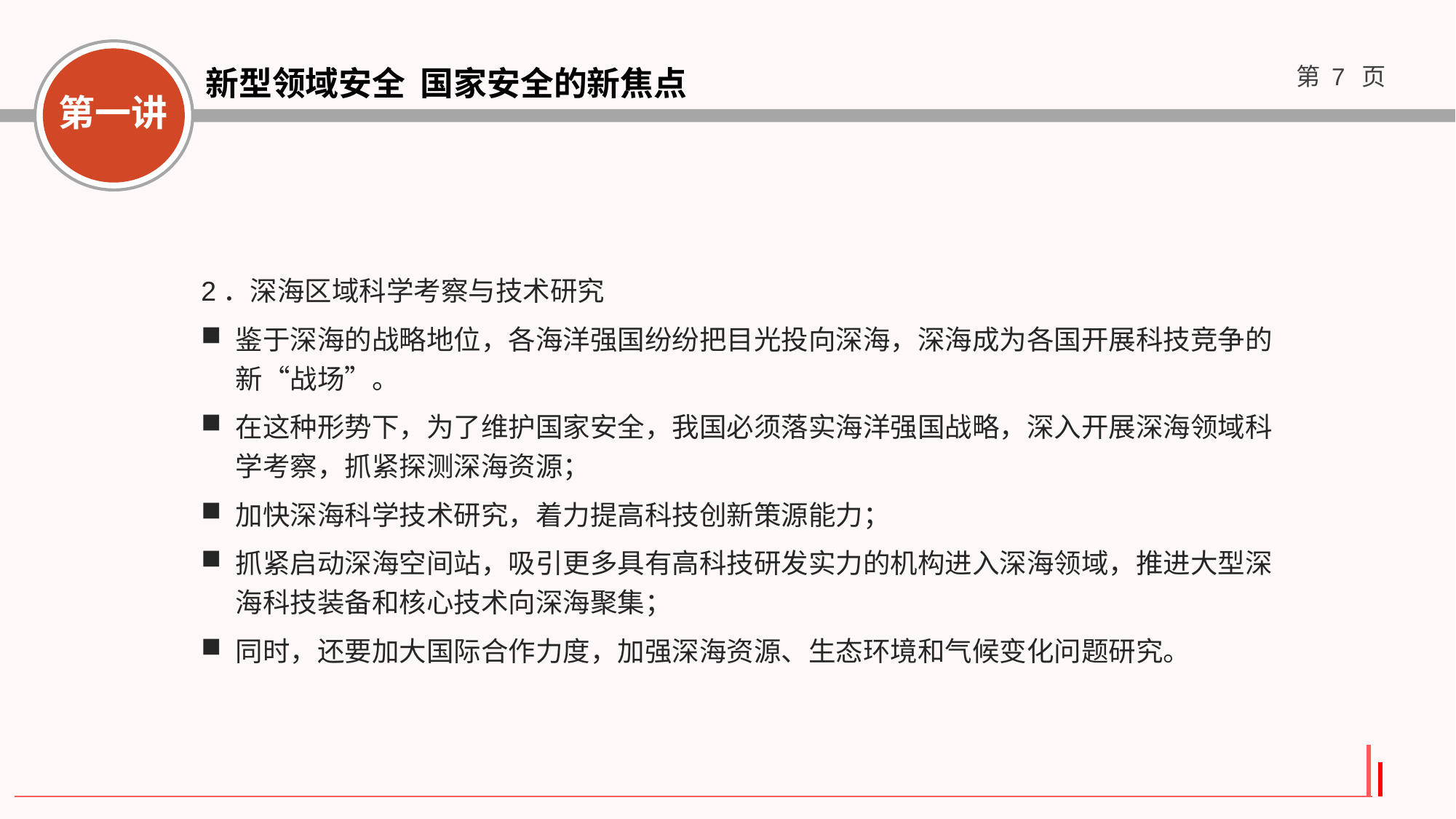

2．深海区域科学考察与技术研究
鉴于深海的战略地位，各海洋强国纷纷把目光投向深海，深海成为各国开展科技竞争的新“战场”。
在这种形势下，为了维护国家安全，我国必须落实海洋强国战略，深入开展深海领域科学考察，抓紧探测深海资源；
加快深海科学技术研究，着力提高科技创新策源能力；
抓紧启动深海空间站，吸引更多具有高科技研发实力的机构进入深海领域，推进大型深海科技装备和核心技术向深海聚集；
同时，还要加大国际合作力度，加强深海资源、生态环境和气候变化问题研究。